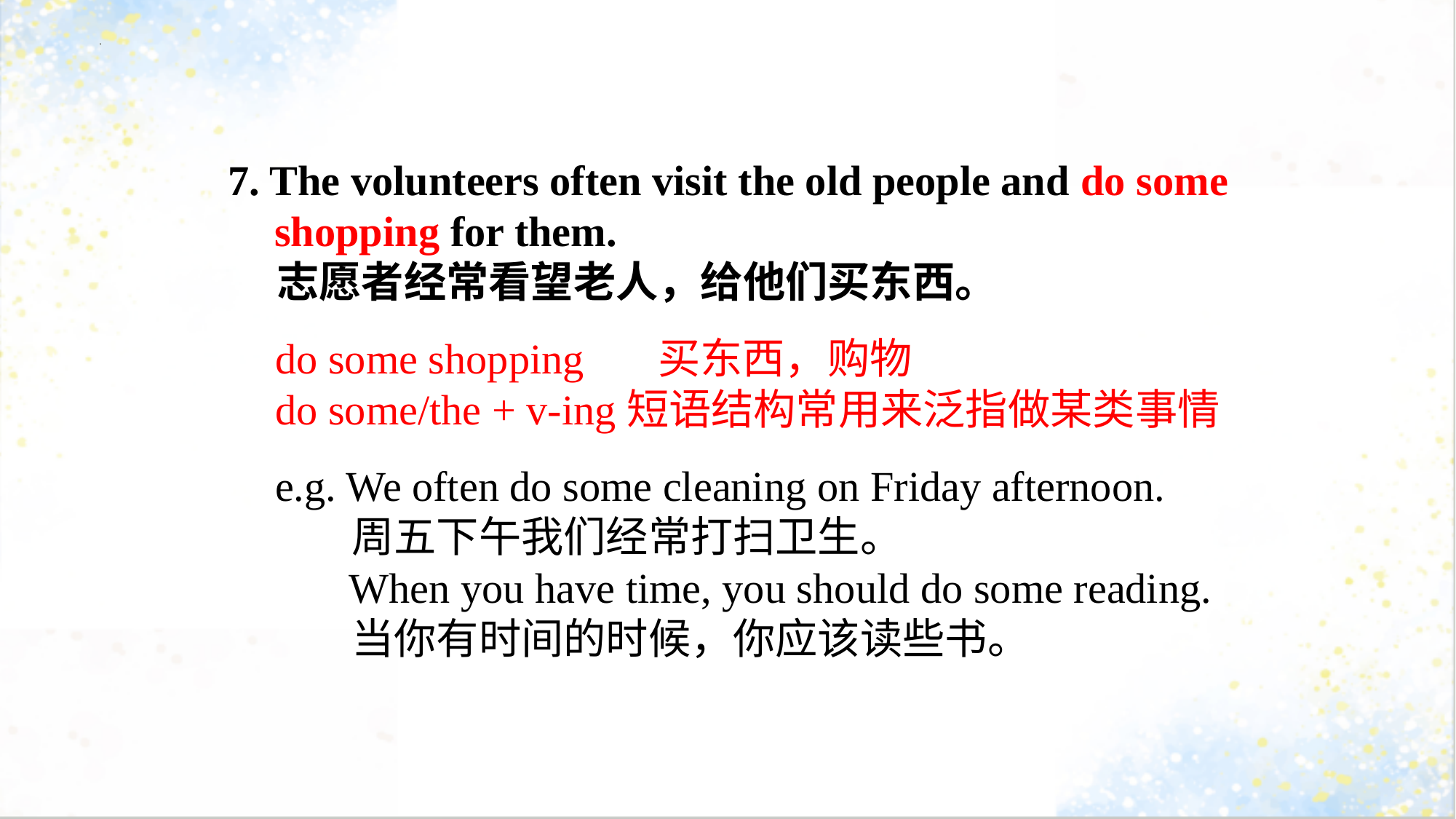

7. The volunteers often visit the old people and do some shopping for them.
    志愿者经常看望老人，给他们买东西。
do some shopping      买东西，购物
do some/the + v-ing短语结构常用来泛指做某类事情
e.g. We often do some cleaning on Friday afternoon.
       周五下午我们经常打扫卫生。
       When you have time, you should do some reading.
       当你有时间的时候，你应该读些书。